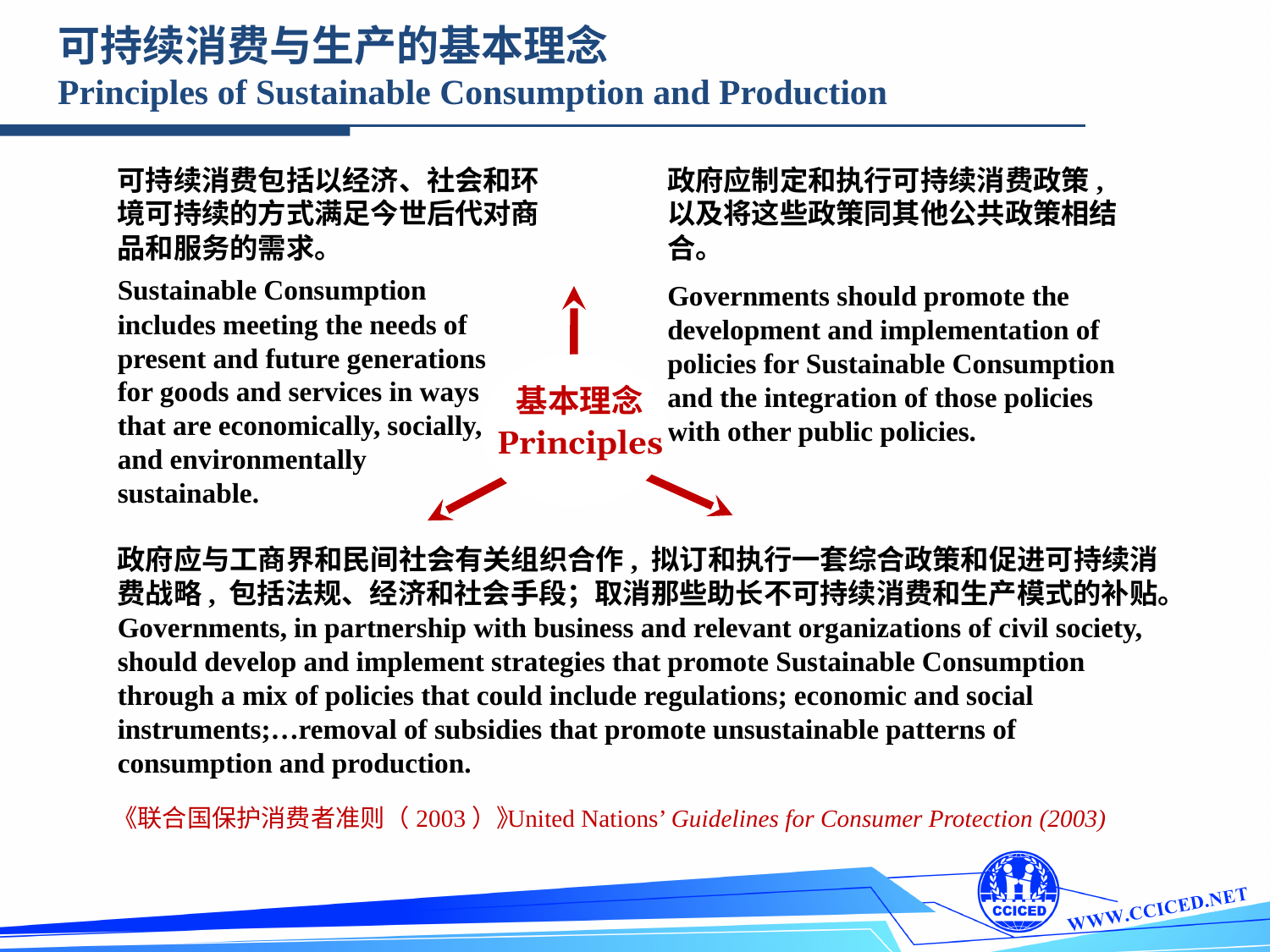

可持续消费与生产的基本理念
Principles of Sustainable Consumption and Production
可持续消费包括以经济、社会和环境可持续的方式满足今世后代对商品和服务的需求。
政府应制定和执行可持续消费政策, 以及将这些政策同其他公共政策相结合。
Governments should promote the development and implementation of policies for Sustainable Consumption and the integration of those policies with other public policies.
Sustainable Consumption includes meeting the needs of present and future generations for goods and services in ways that are economically, socially, and environmentally sustainable.

基本理念
Principles

政府应与工商界和民间社会有关组织合作, 拟订和执行一套综合政策和促进可持续消费战略, 包括法规、经济和社会手段；取消那些助长不可持续消费和生产模式的补贴。
Governments, in partnership with business and relevant organizations of civil society, should develop and implement strategies that promote Sustainable Consumption through a mix of policies that could include regulations; economic and social instruments;…removal of subsidies that promote unsustainable patterns of consumption and production.
《联合国保护消费者准则（2003）》

United Nations’ Guidelines for Consumer Protection (2003)